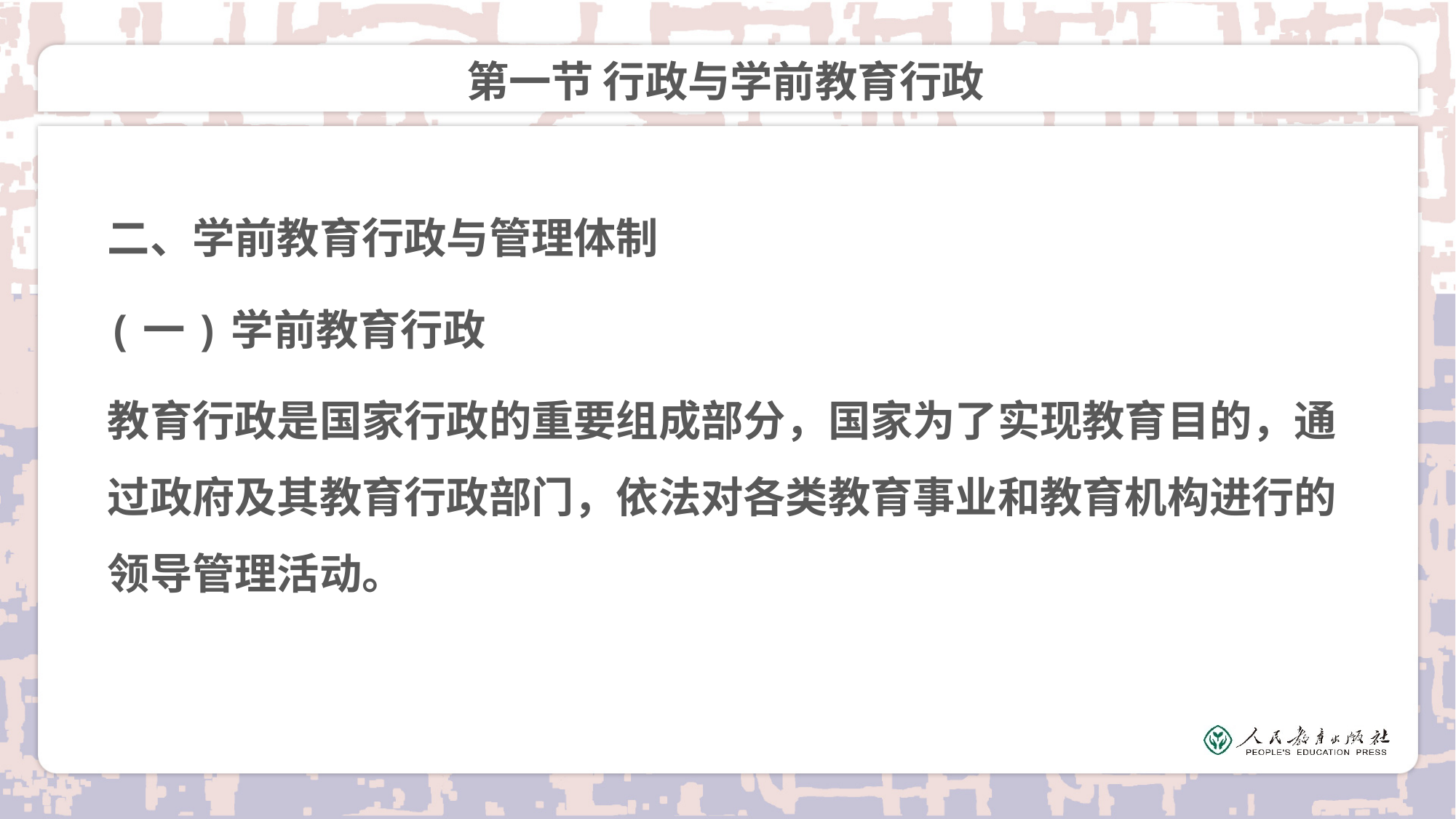

# 第一节 行政与学前教育行政
二、学前教育行政与管理体制
(一)学前教育行政
教育行政是国家行政的重要组成部分，国家为了实现教育目的，通过政府及其教育行政部门，依法对各类教育事业和教育机构进行的领导管理活动。